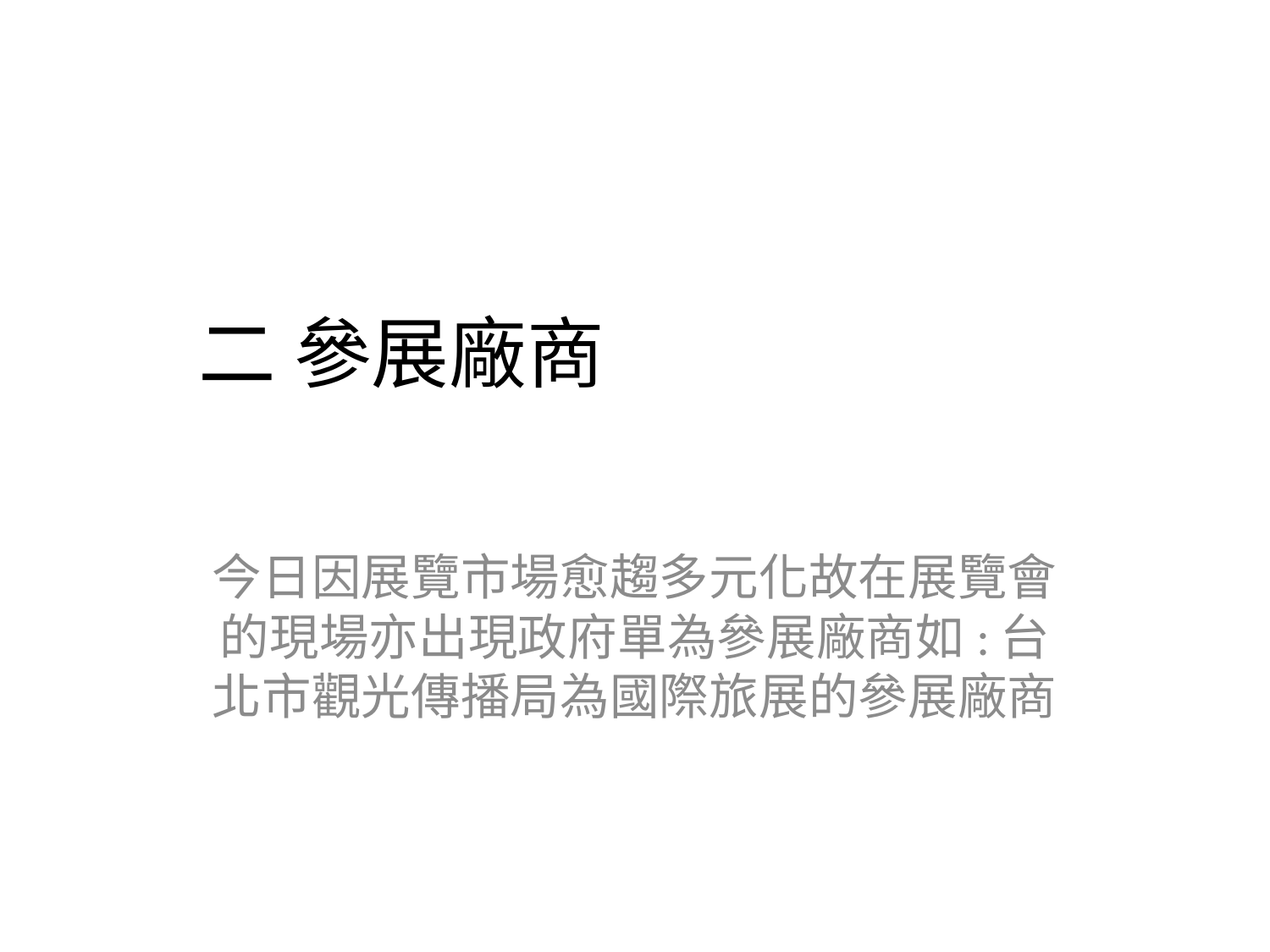

# 二 參展廠商、、參展廠商 參展廠商
今日因展覽市場愈趨多元化故在展覽會的現場亦出現政府單為參展廠商如:台北市觀光傳播局為國際旅展的參展廠商